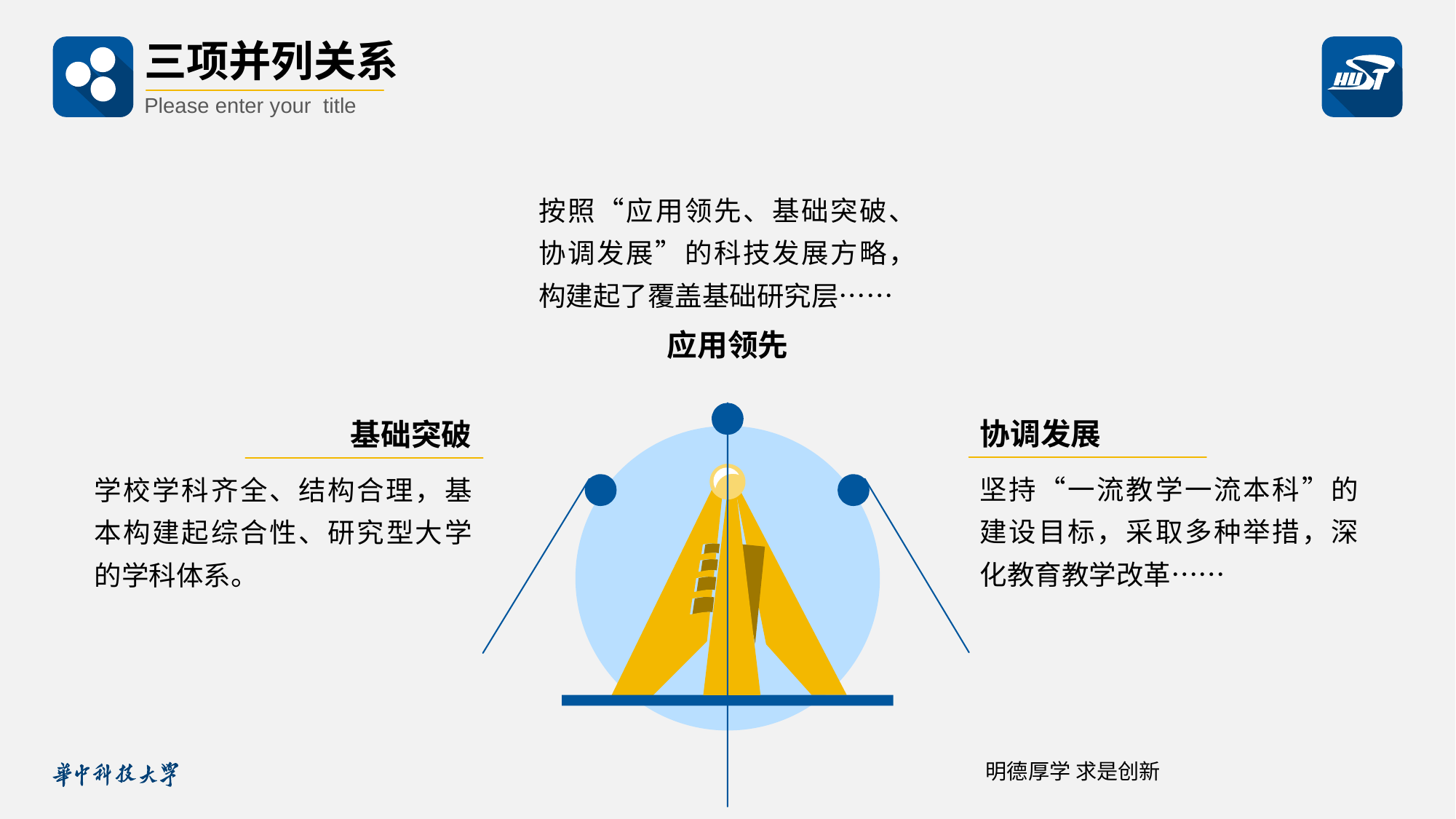

三项并列关系
Please enter your  title
按照“应用领先、基础突破、协调发展”的科技发展方略，构建起了覆盖基础研究层……
应用领先
协调发展
基础突破
坚持“一流教学一流本科”的建设目标，采取多种举措，深化教育教学改革……
学校学科齐全、结构合理，基本构建起综合性、研究型大学的学科体系。